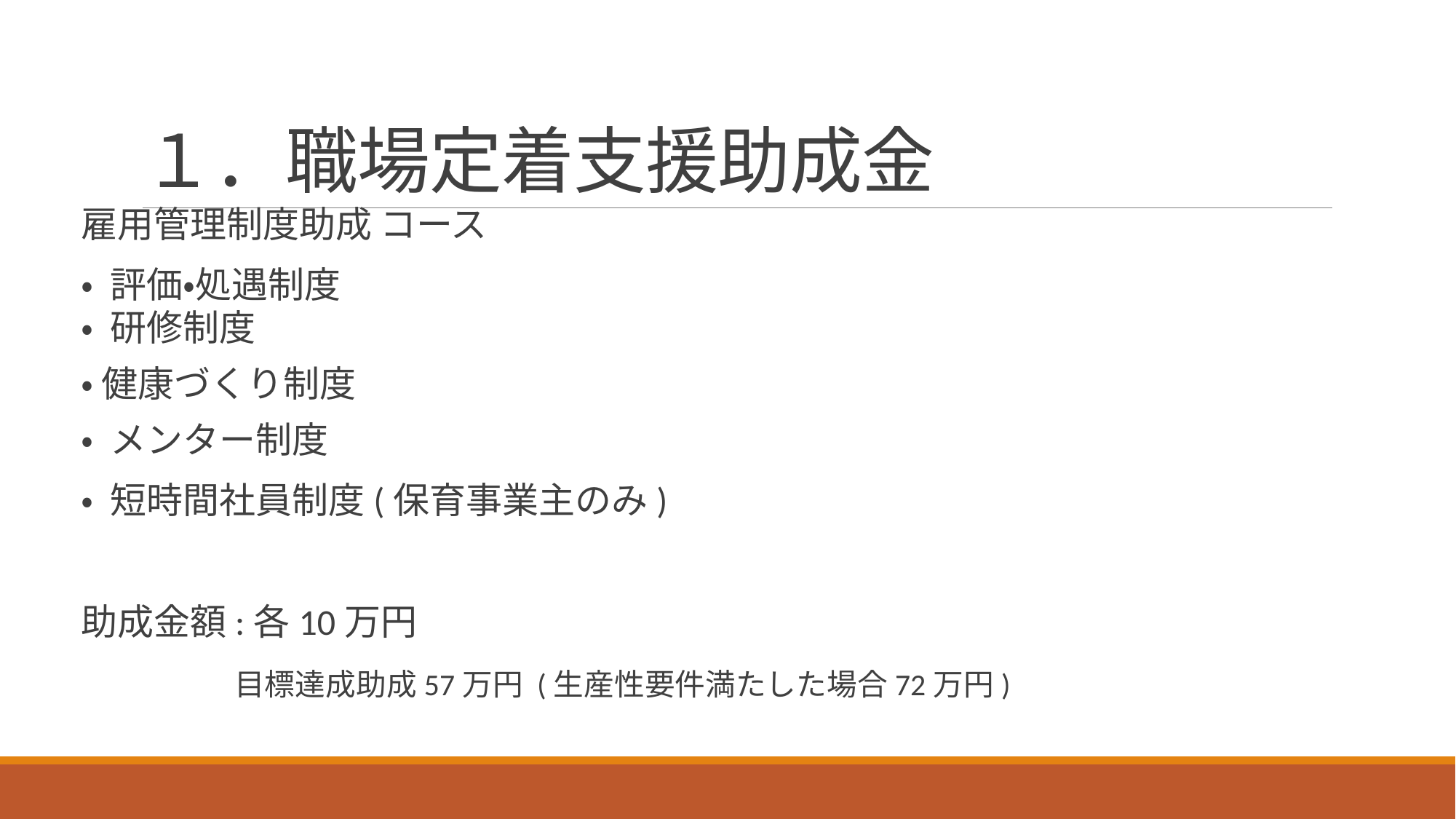

# １．職場定着支援助成金
雇用管理制度助成 コース
• 評価・処遇制度
• 研修制度
 　
• 健康づくり制度
• メンター制度
• 短時間社員制度(保育事業主のみ)

助成金額:各10万円
　　　　 目標達成助成57万円 (生産性要件満たした場合72万円)